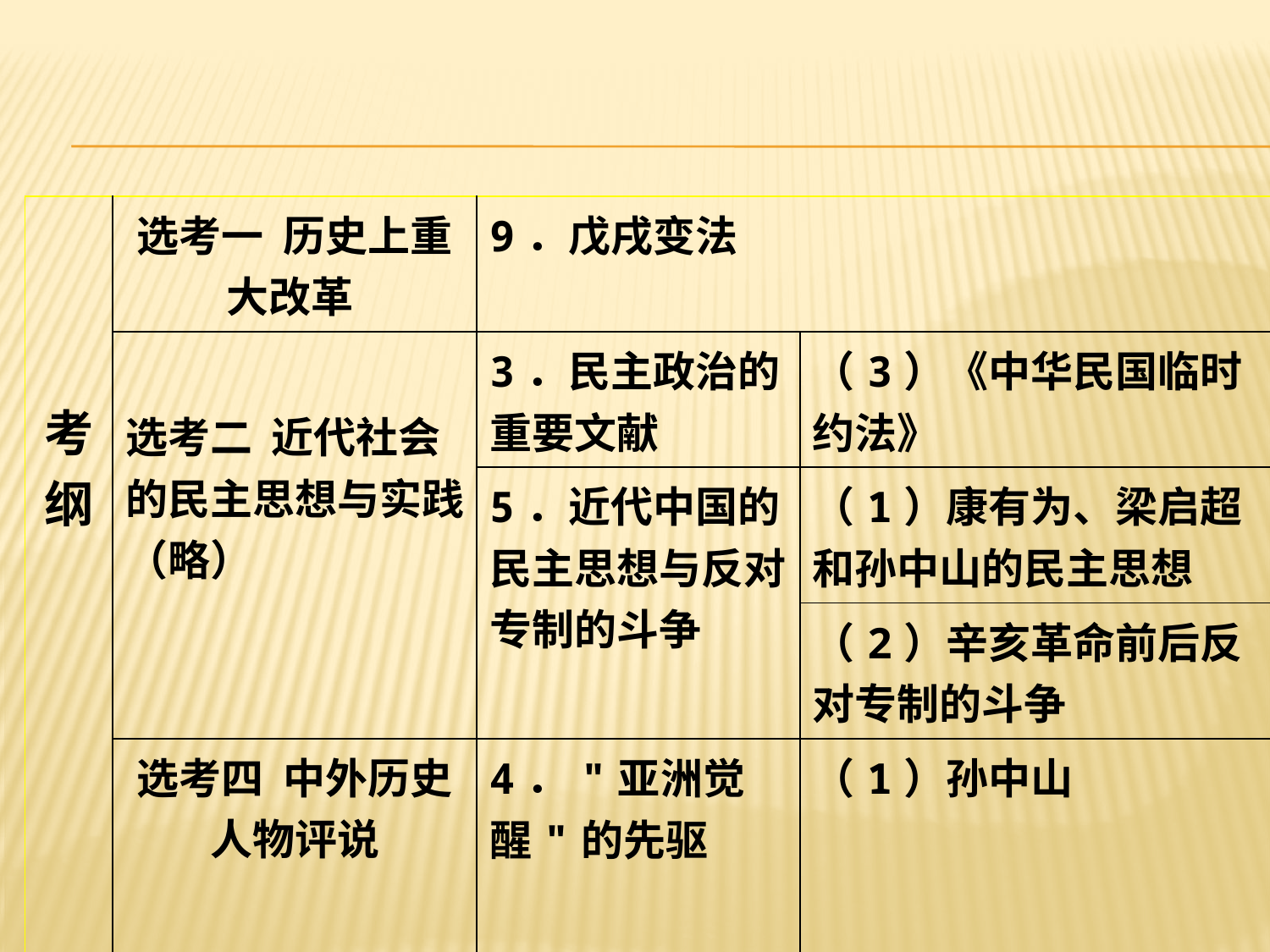

| 考纲 | 选考一  历史上重大改革 | 9．戊戌变法 |  |
| --- | --- | --- | --- |
|  | 选考二  近代社会的民主思想与实践（略） | 3．民主政治的重要文献 | （3）《中华民国临时约法》 |
|  |  | 5．近代中国的民主思想与反对专制的斗争 | （1）康有为、梁启超和孙中山的民主思想 |
|  |  |  | （2）辛亥革命前后反对专制的斗争 |
|  | 选考四  中外历史人物评说 | 4．"亚洲觉醒"的先驱 | （1）孙中山 |